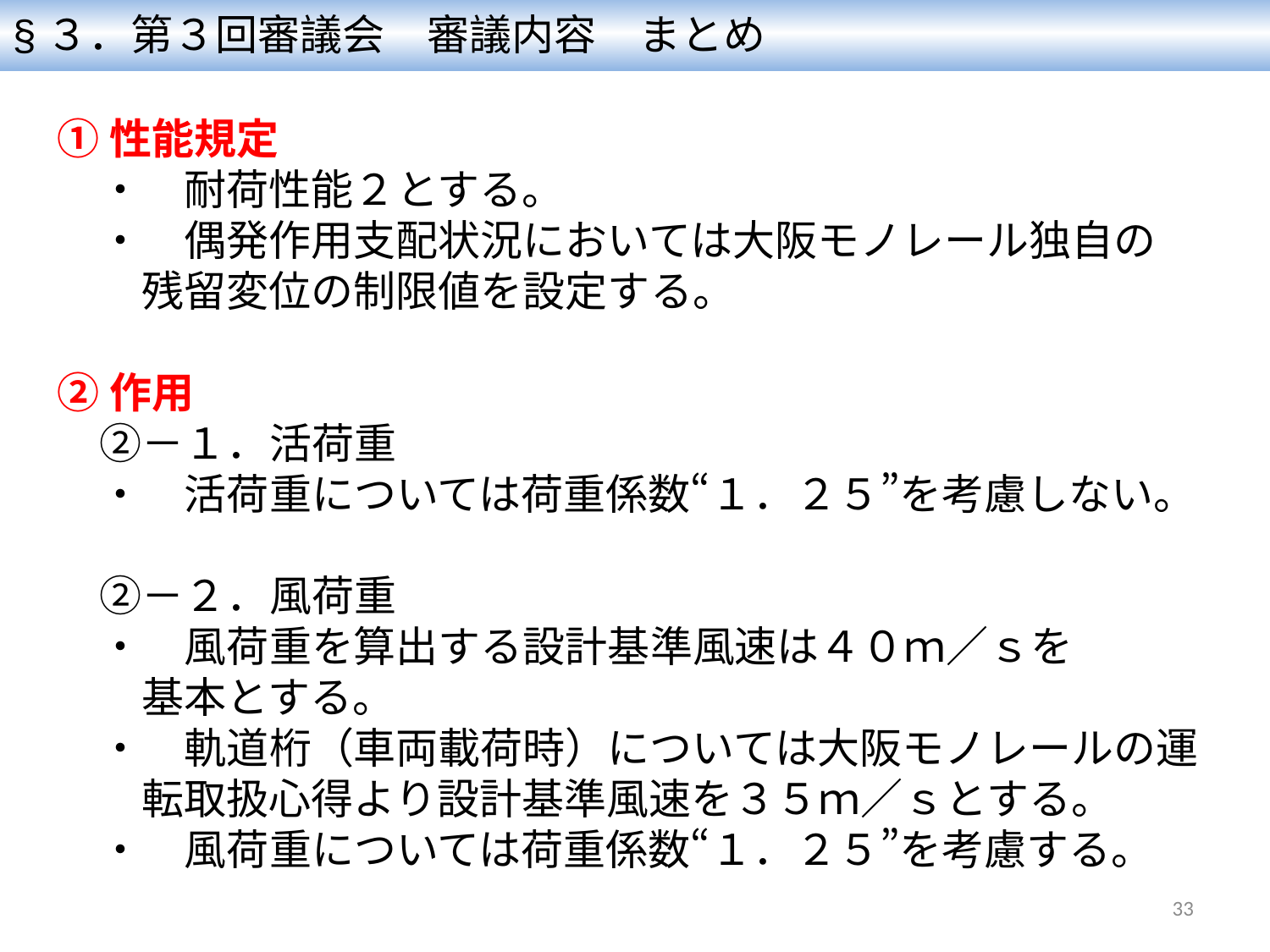

§３．第３回審議会　審議内容　まとめ
①性能規定
　・　耐荷性能２とする。
　・　偶発作用支配状況においては大阪モノレール独自の
　　残留変位の制限値を設定する。

②作用
　②－１．活荷重
　・　活荷重については荷重係数“１．２５”を考慮しない。

　②－２．風荷重
　・　風荷重を算出する設計基準風速は４０ｍ／ｓを
　　基本とする。
　・　軌道桁（車両載荷時）については大阪モノレールの運
　　転取扱心得より設計基準風速を３５ｍ／ｓとする。
　・　風荷重については荷重係数“１．２５”を考慮する。

33